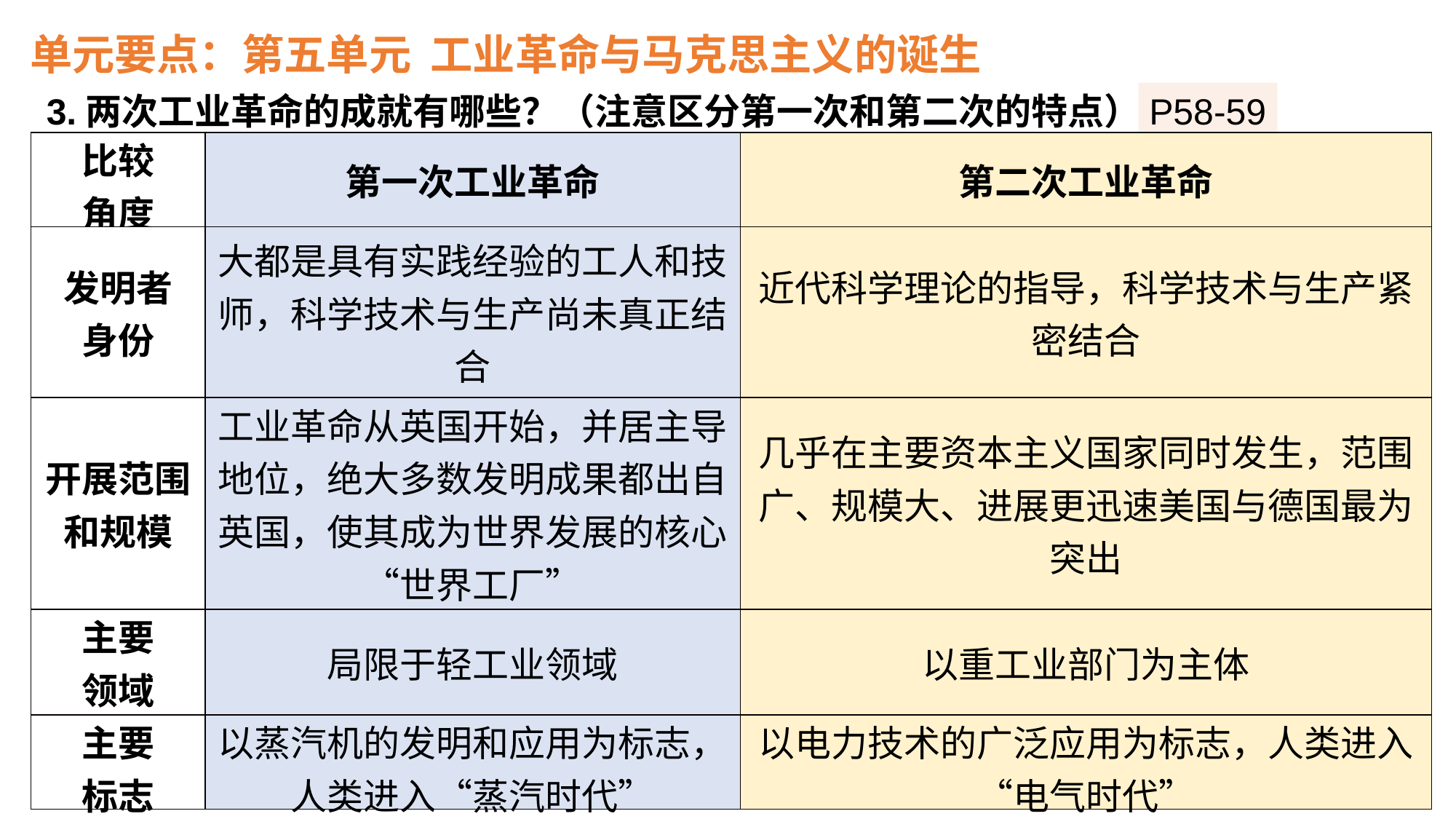

单元要点：第五单元  工业革命与马克思主义的诞生
3.两次工业革命的成就有哪些？（注意区分第一次和第二次的特点）
P58-59
| 比较 角度 | 第一次工业革命 | 第二次工业革命 |
| --- | --- | --- |
| 发明者 身份 | 大都是具有实践经验的工人和技师，科学技术与生产尚未真正结合 | 近代科学理论的指导，科学技术与生产紧密结合 |
| 开展范围和规模 | 工业革命从英国开始，并居主导地位，绝大多数发明成果都出自英国，使其成为世界发展的核心“世界工厂” | 几乎在主要资本主义国家同时发生，范围广、规模大、进展更迅速美国与德国最为突出 |
| 主要 领域 | 局限于轻工业领域 | 以重工业部门为主体 |
| 主要 标志 | 以蒸汽机的发明和应用为标志，人类进入“蒸汽时代” | 以电力技术的广泛应用为标志，人类进入“电气时代” |